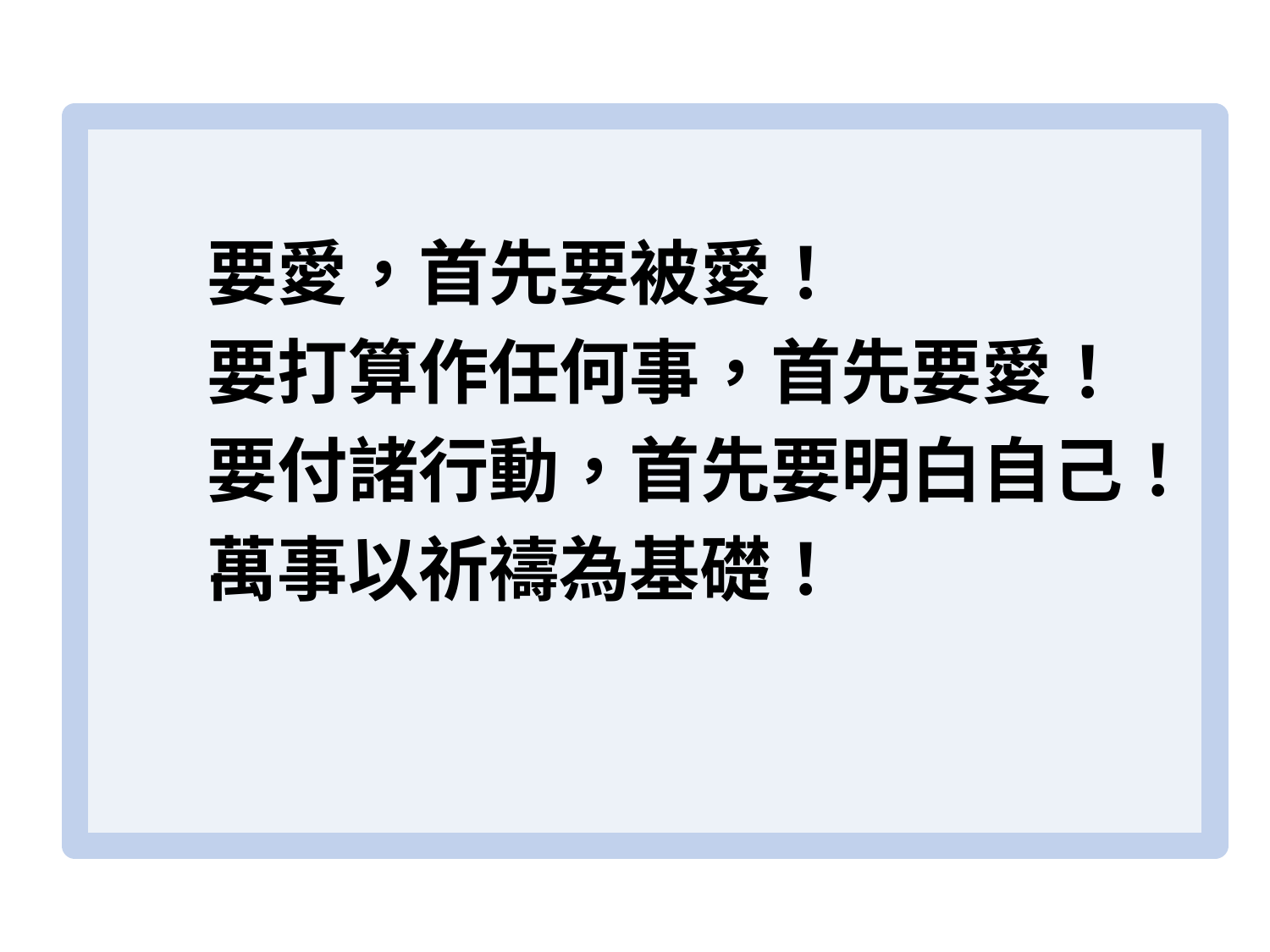

要愛，首先要被愛！
	要打算作任何事，首先要愛！
	要付諸行動，首先要明白自己！
	萬事以祈禱為基礎！